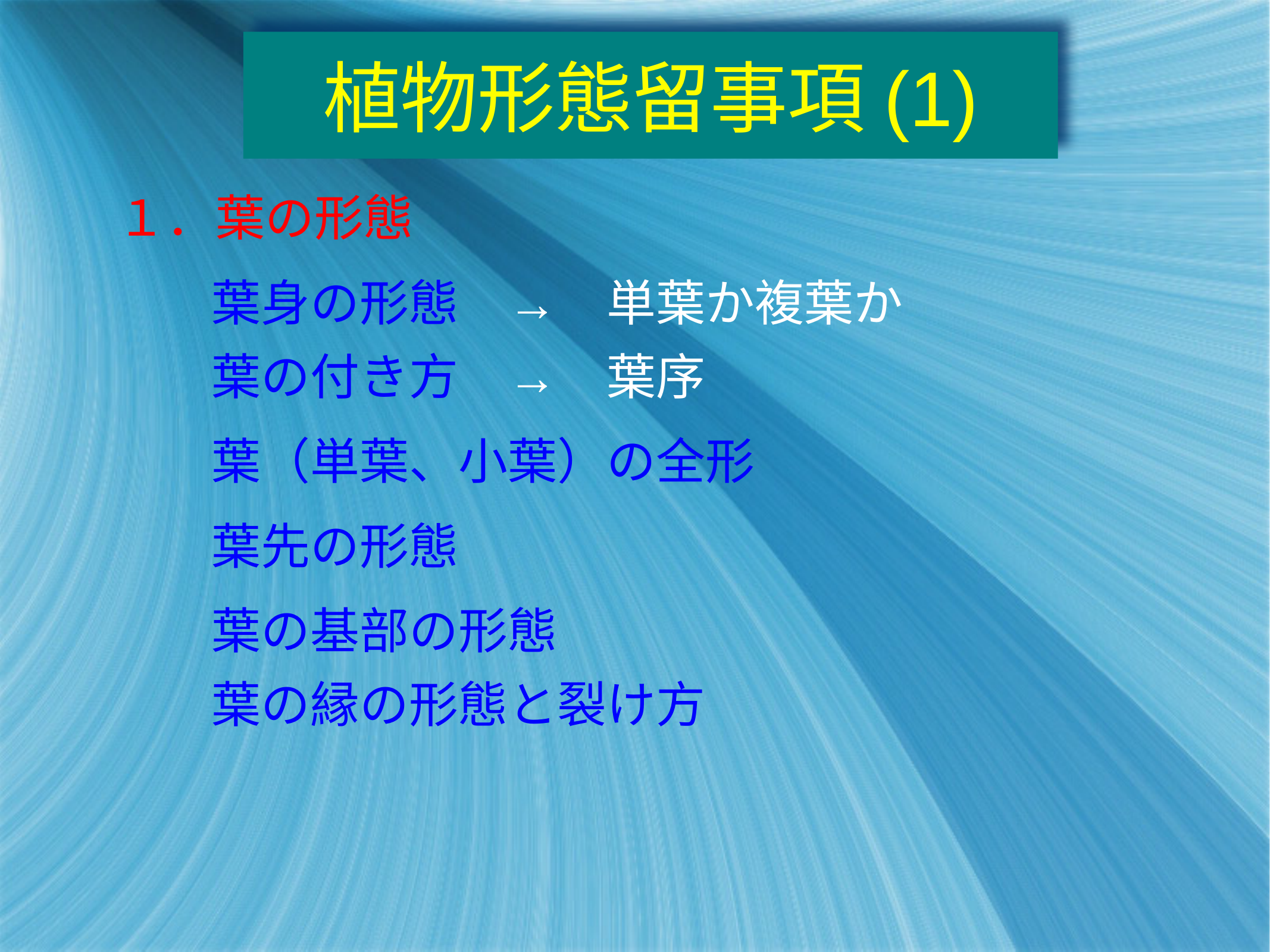

植物形態留事項(1)
１．葉の形態
葉身の形態　→　単葉か複葉か
葉の付き方　→　葉序
葉（単葉、小葉）の全形
葉先の形態
葉の基部の形態
葉の縁の形態と裂け方